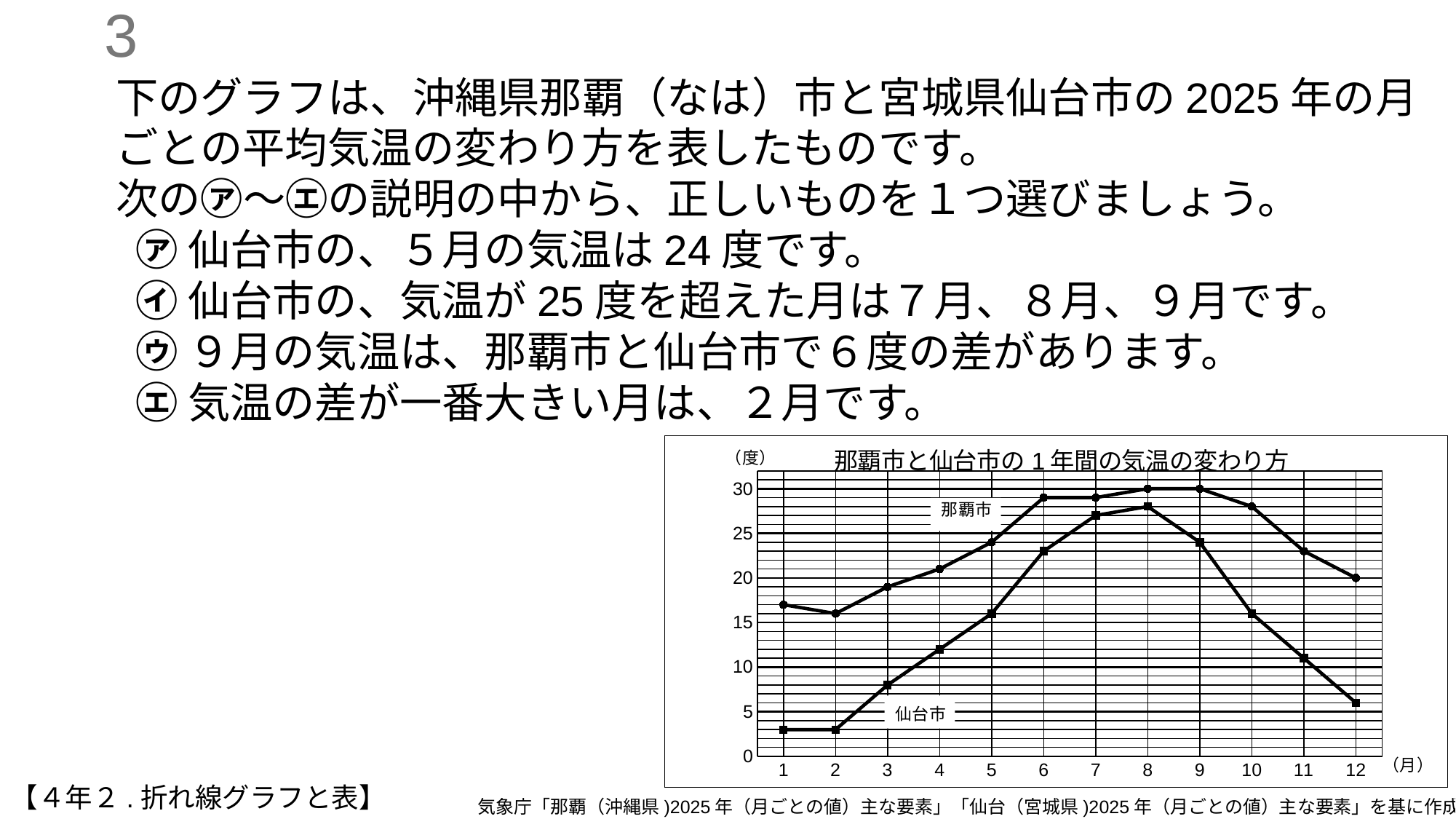

3
下のグラフは、沖縄県那覇（なは）市と宮城県仙台市の2025年の月ごとの平均気温の変わり方を表したものです。
次の㋐～㋓の説明の中から、正しいものを１つ選びましょう。
 ㋐ 仙台市の、５月の気温は24度です。
 ㋑ 仙台市の、気温が25度を超えた月は７月、８月、９月です。
 ㋒ ９月の気温は、那覇市と仙台市で６度の差があります。
 ㋓ 気温の差が一番大きい月は、２月です。

### Chart: 那覇市と仙台市の1年間の気温の変わり方

| Category | 那覇市の気温（度） | 仙台市の気温 |
|---|---|---|
| 1 | 17.0 | 3.0 |
| 2 | 16.0 | 3.0 |
| 3 | 19.0 | 8.0 |
| 4 | 21.0 | 12.0 |
| 5 | 24.0 | 16.0 |
| 6 | 29.0 | 23.0 |
| 7 | 29.0 | 27.0 |
| 8 | 30.0 | 28.0 |
| 9 | 30.0 | 24.0 |
| 10 | 28.0 | 16.0 |
| 11 | 23.0 | 11.0 |
| 12 | 20.0 | 6.0 |
【４年２.折れ線グラフと表】
気象庁「那覇（沖縄県)2025年（月ごとの値）主な要素」「仙台（宮城県)2025年（月ごとの値）主な要素」を基に作成